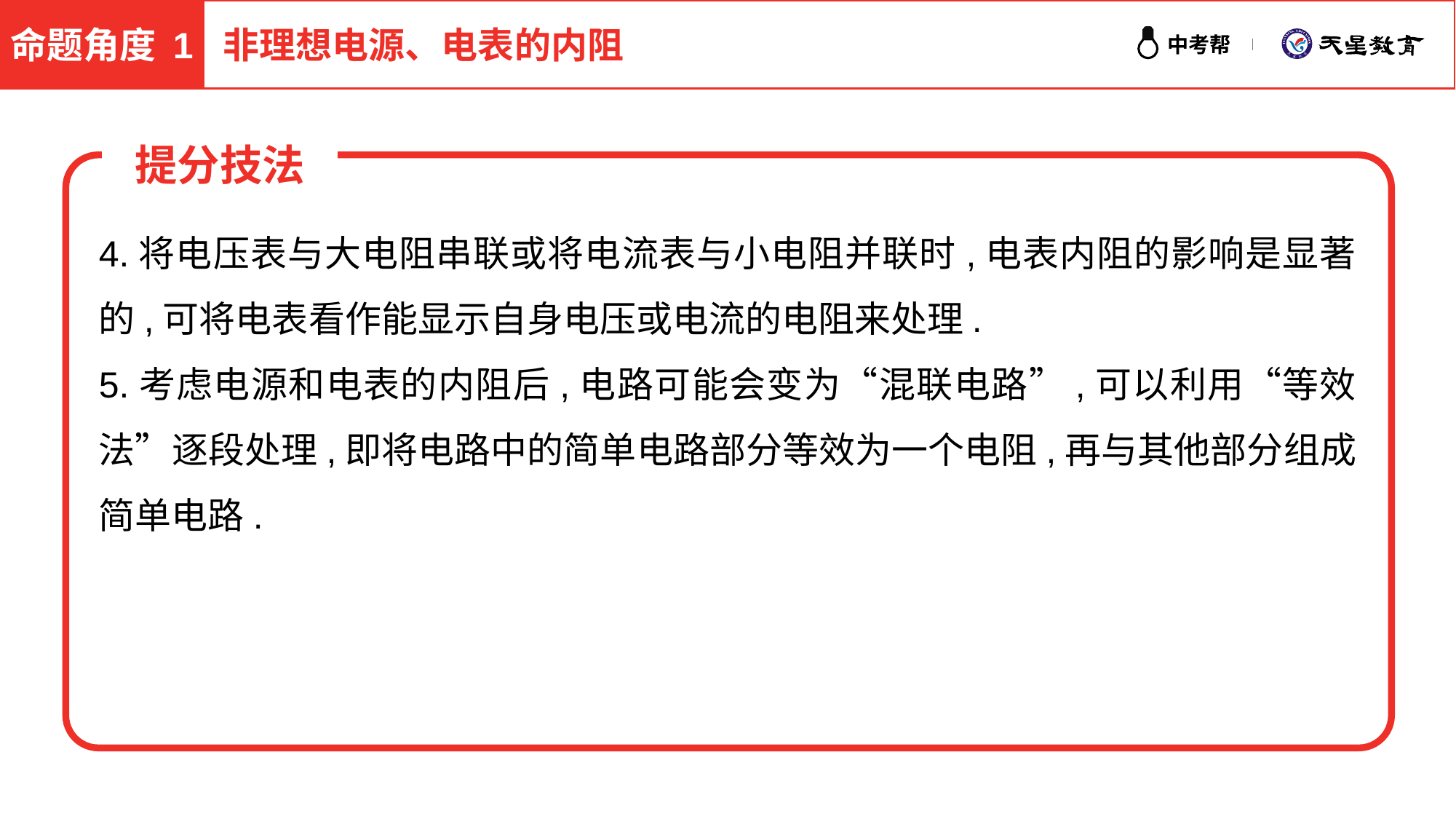

命题角度 1
非理想电源、电表的内阻
提分技法

4.将电压表与大电阻串联或将电流表与小电阻并联时,电表内阻的影响是显著的,可将电表看作能显示自身电压或电流的电阻来处理.
5.考虑电源和电表的内阻后,电路可能会变为“混联电路”,可以利用“等效法”逐段处理,即将电路中的简单电路部分等效为一个电阻,再与其他部分组成简单电路.